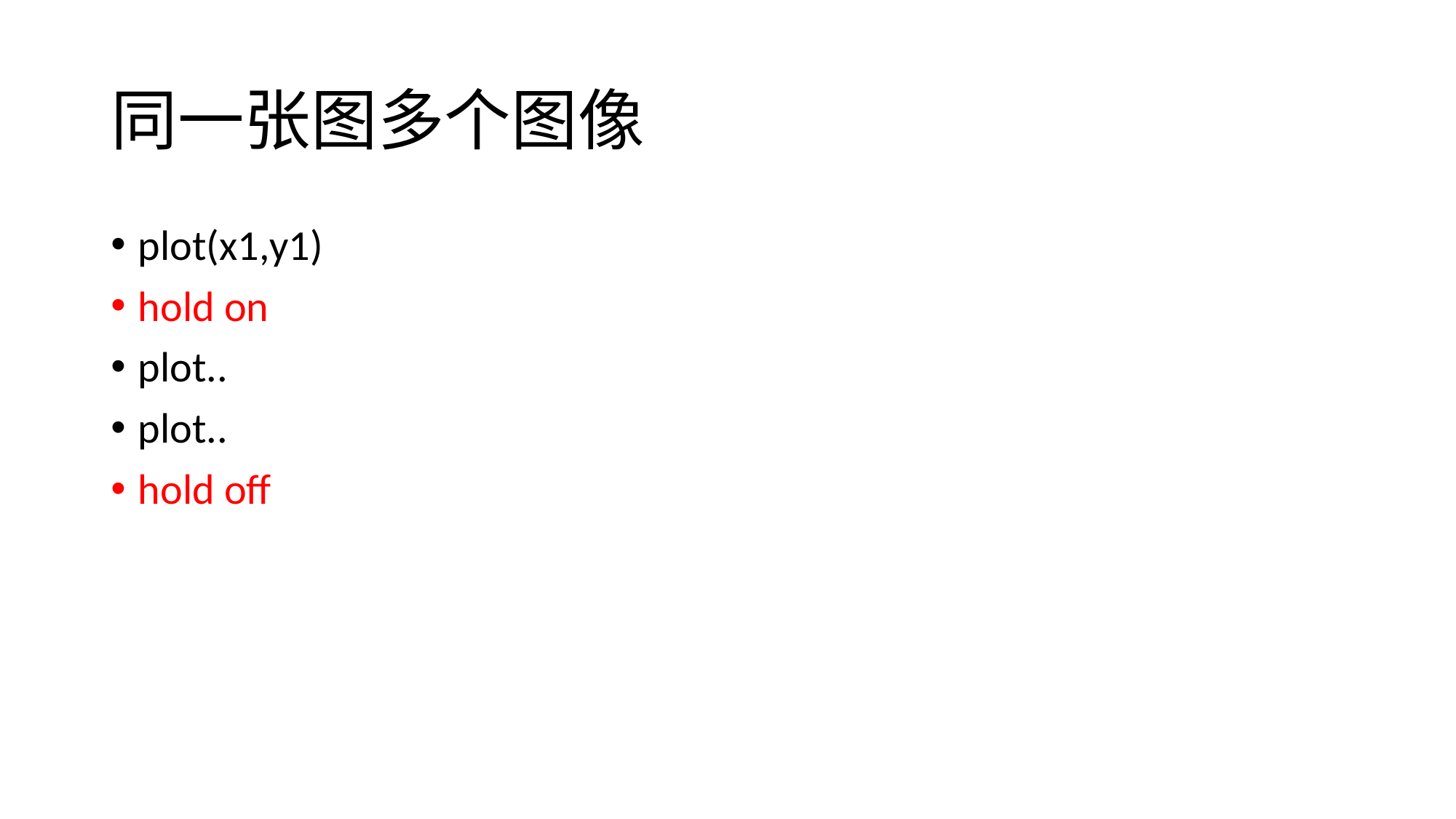

# 同一张图多个图像
plot(x1,y1)
hold on
plot..
plot..
hold off